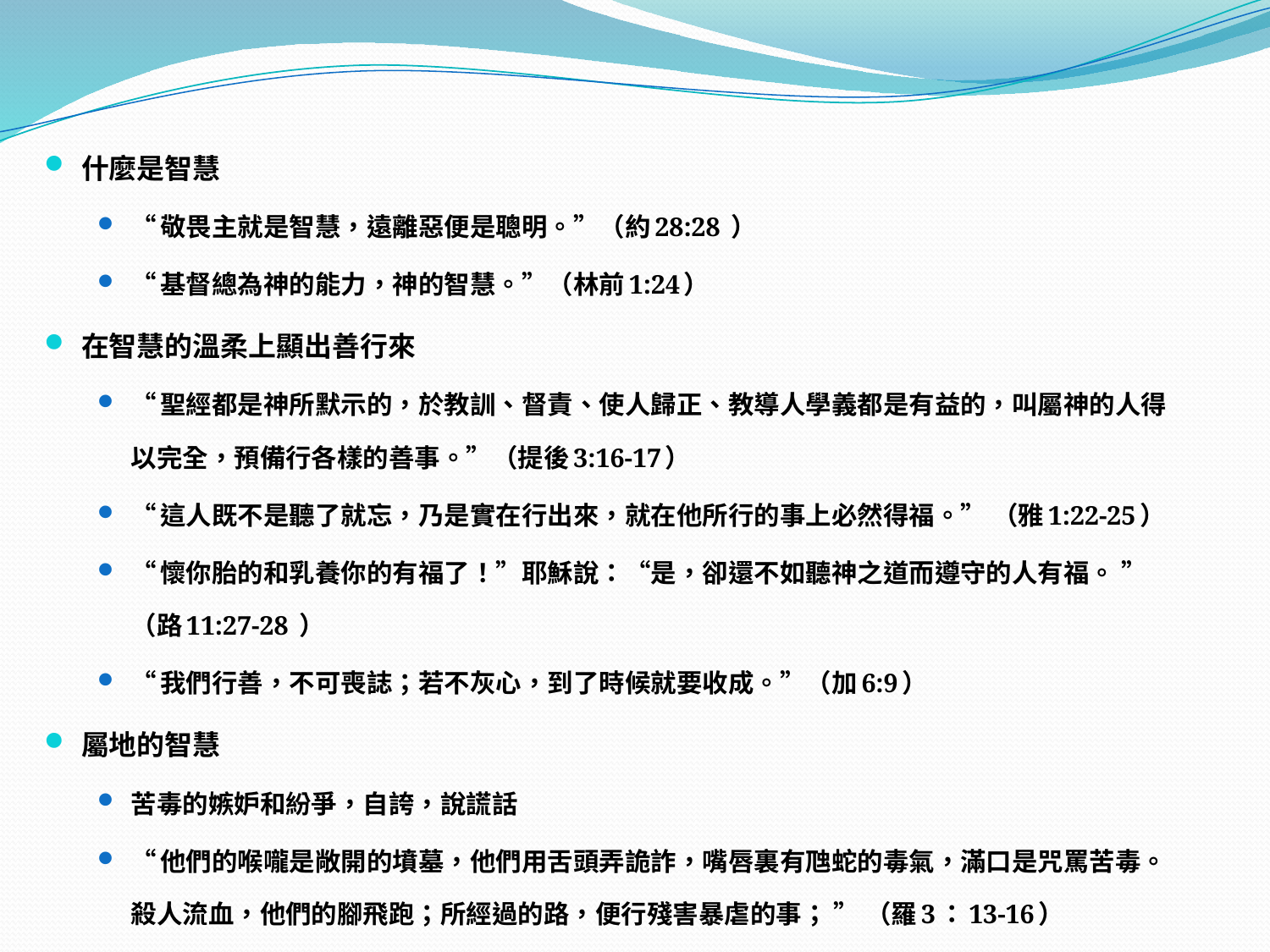

什麼是智慧
“敬畏主就是智慧，遠離惡便是聰明。”（約28:28 ）
“基督總為神的能力，神的智慧。”（林前1:24）
在智慧的溫柔上顯出善行來
“聖經都是神所默示的，於教訓、督責、使人歸正、教導人學義都是有益的，叫屬神的人得以完全，預備行各樣的善事。”（提後3:16-17）
“這人既不是聽了就忘，乃是實在行出來，就在他所行的事上必然得福。” （雅1:22-25）
“懷你胎的和乳養你的有福了！”耶穌說：“是，卻還不如聽神之道而遵守的人有福。 ” （路11:27-28 ）
“我們行善，不可喪誌；若不灰心，到了時候就要收成。”（加6:9）
屬地的智慧
苦毒的嫉妒和紛爭，自誇，說謊話
“他們的喉嚨是敞開的墳墓，他們用舌頭弄詭詐，嘴唇裏有虺蛇的毒氣，滿口是咒罵苦毒。殺人流血，他們的腳飛跑；所經過的路，便行殘害暴虐的事； ” （羅3：13-16）